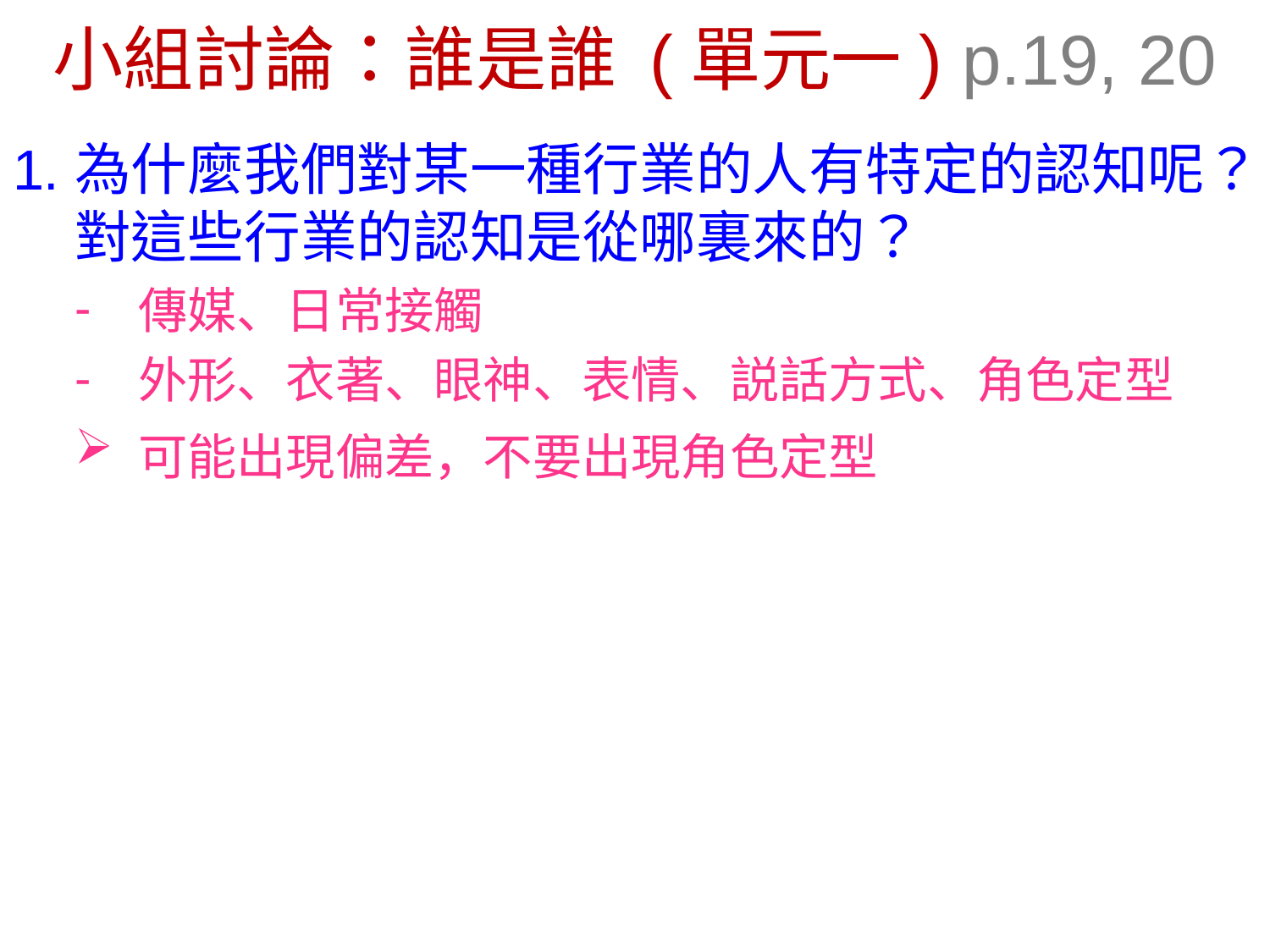

# 小組討論：誰是誰 (單元一) p.19, 20
為什麼我們對某一種行業的人有特定的認知呢？對這些行業的認知是從哪裏來的？
傳媒、日常接觸
外形、衣著、眼神、表情、説話方式、角色定型
可能出現偏差，不要出現角色定型